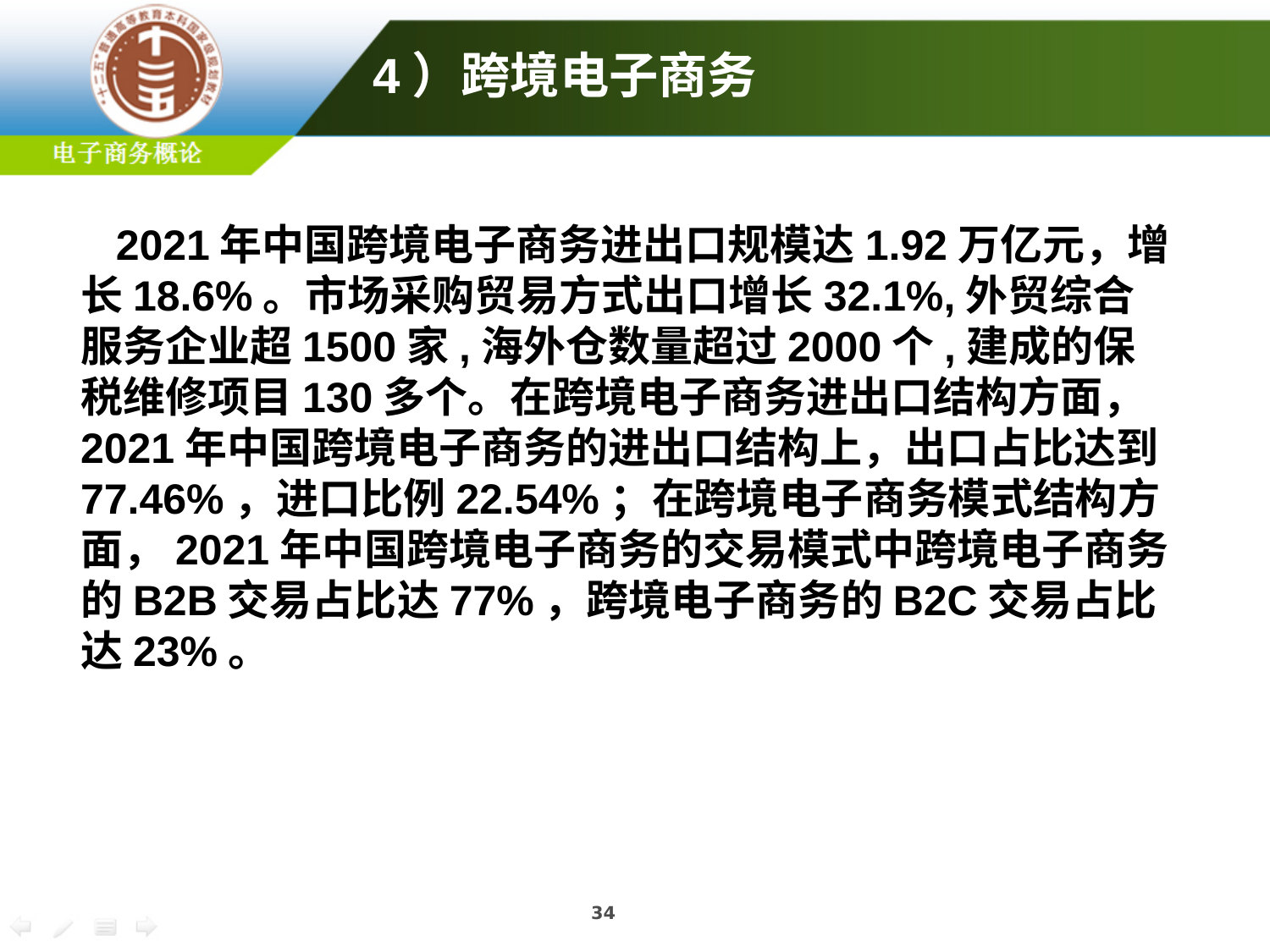

4）跨境电子商务
       2021年中国跨境电子商务进出口规模达1.92万亿元，增长18.6%。市场采购贸易方式出口增长32.1%,外贸综合服务企业超1500家,海外仓数量超过2000个,建成的保税维修项目130多个。在跨境电子商务进出口结构方面，2021年中国跨境电子商务的进出口结构上，出口占比达到77.46%，进口比例22.54%；在跨境电子商务模式结构方面，2021年中国跨境电子商务的交易模式中跨境电子商务的B2B交易占比达77%，跨境电子商务的B2C交易占比达23%。

34